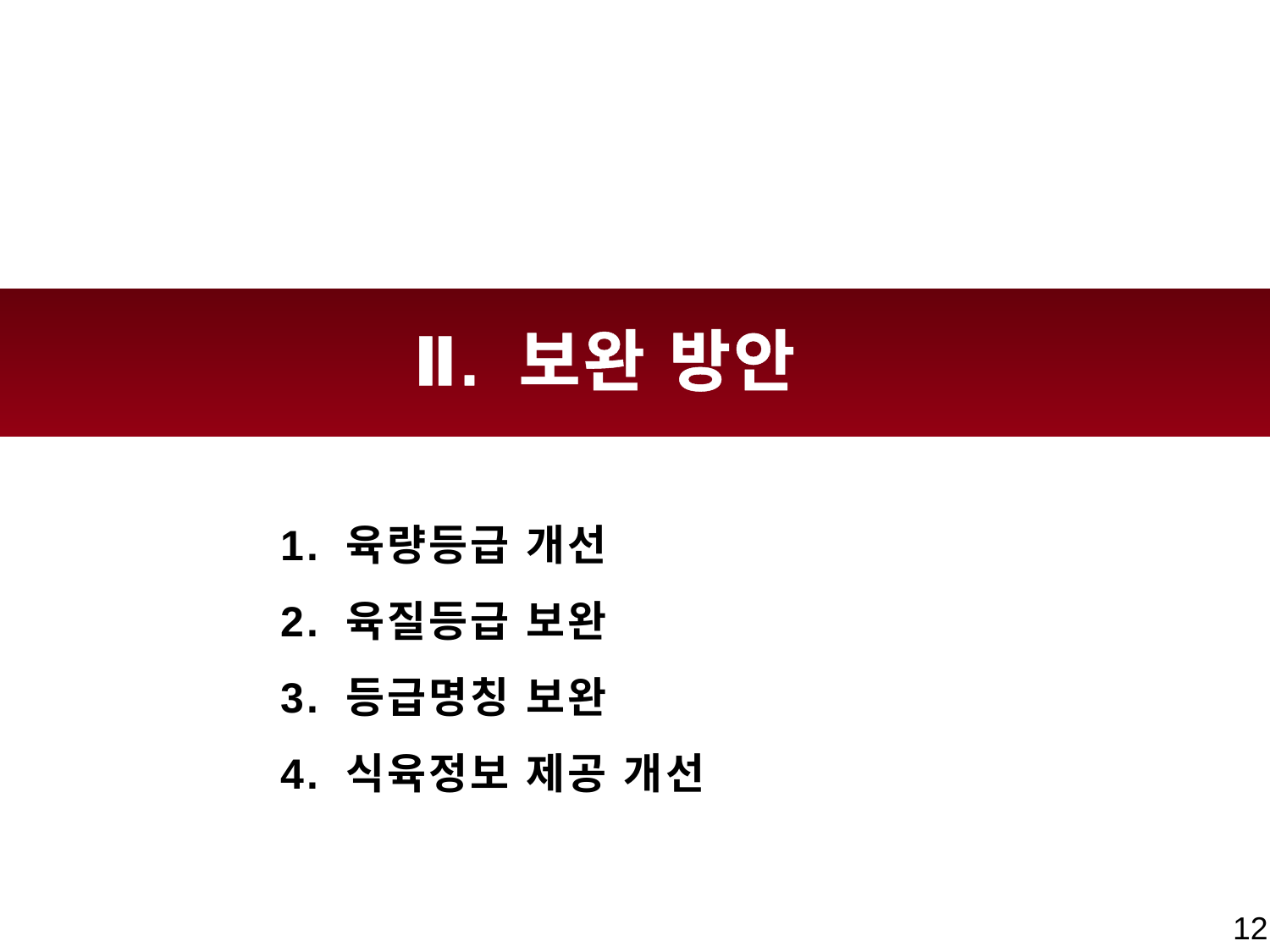

Ⅱ. 보완 방안
1. 육량등급 개선
2. 육질등급 보완
3. 등급명칭 보완
4. 식육정보 제공 개선
12